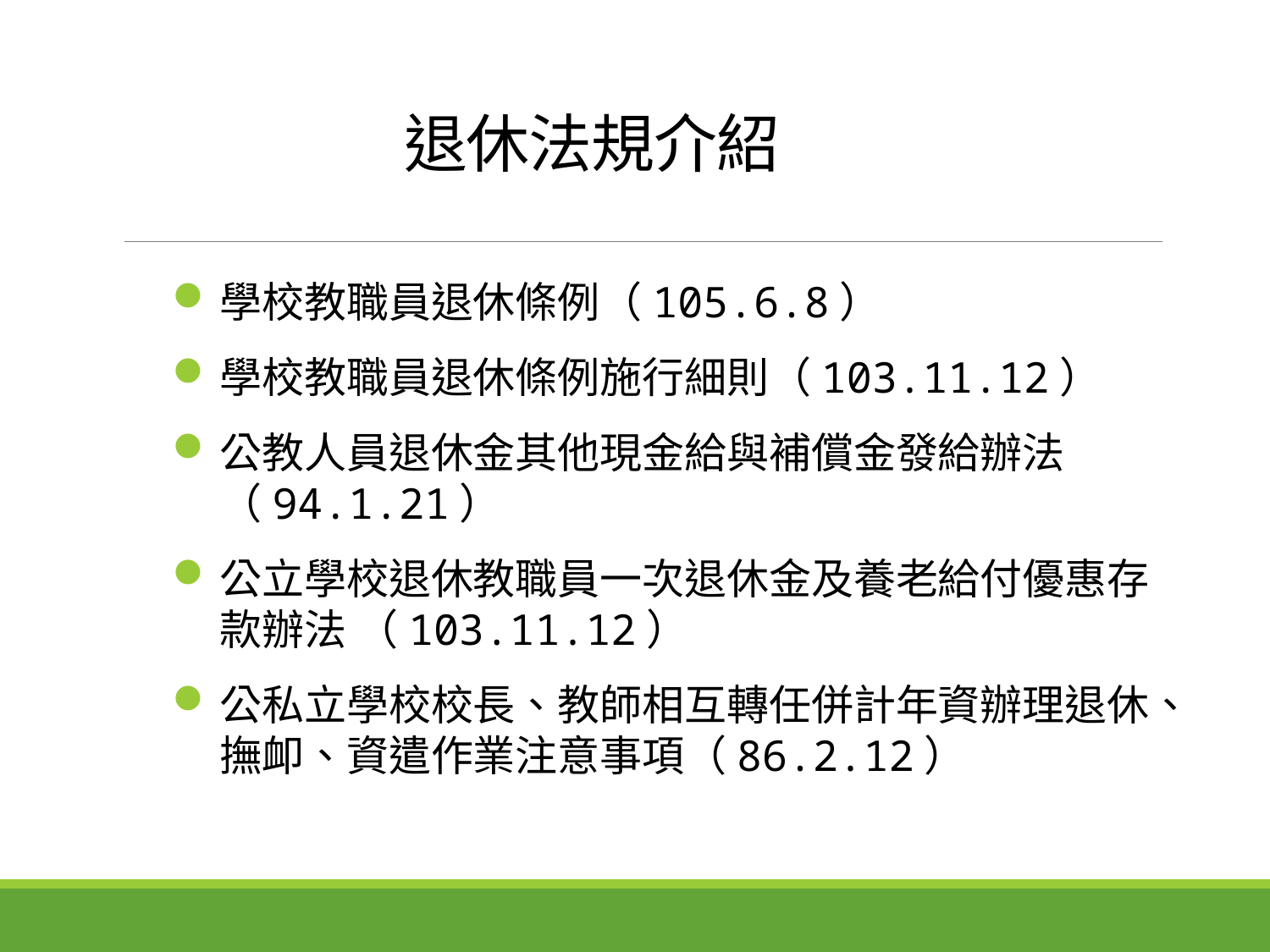

# 退休法規介紹
學校教職員退休條例（105.6.8）
學校教職員退休條例施行細則（103.11.12）
公教人員退休金其他現金給與補償金發給辦法（94.1.21）
公立學校退休教職員一次退休金及養老給付優惠存款辦法 （103.11.12）
公私立學校校長、教師相互轉任併計年資辦理退休、撫卹、資遣作業注意事項（86.2.12）
3